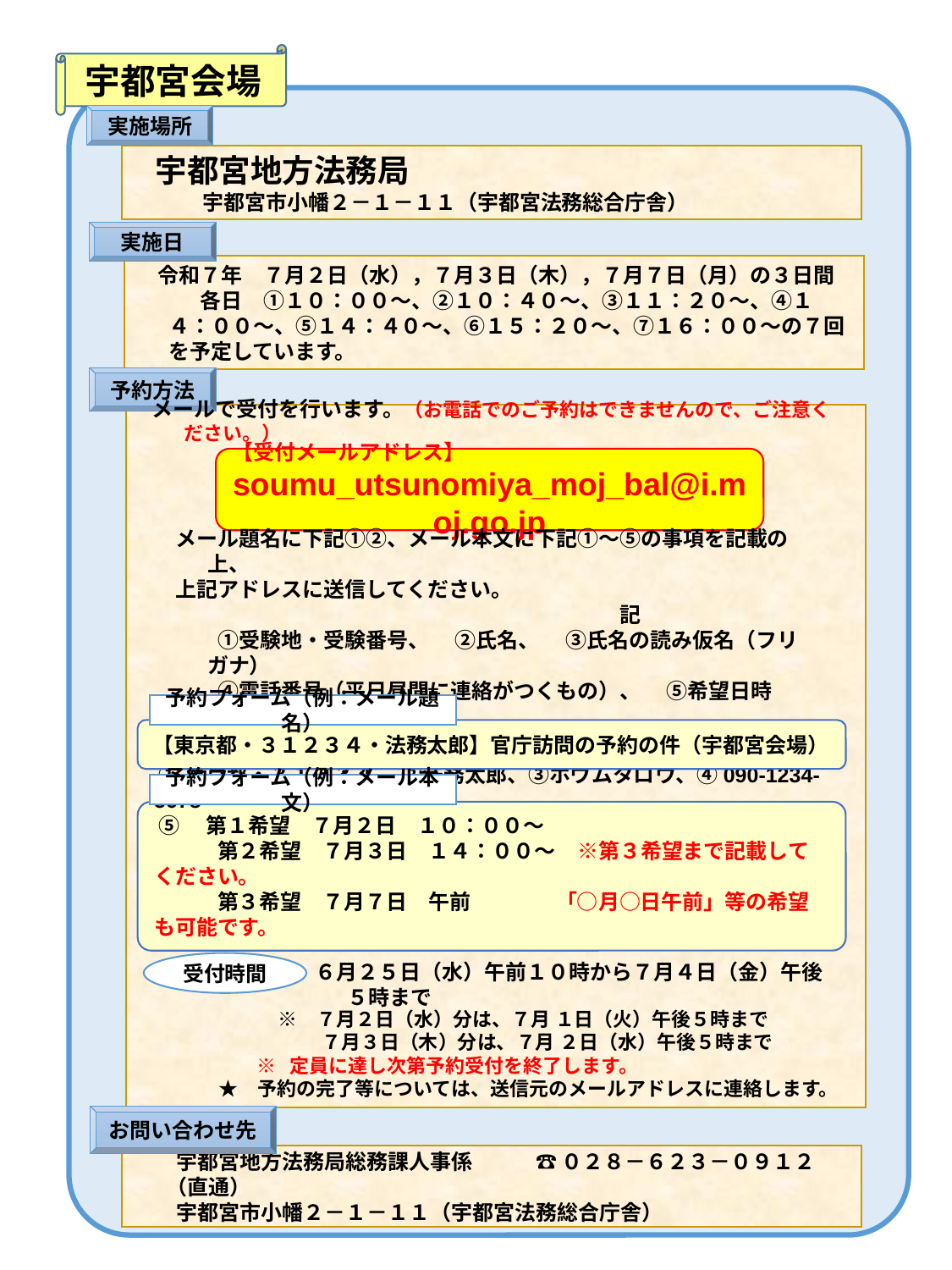

宇都宮会場

実施場所
　宇都宮地方法務局
　　　 宇都宮市小幡２－１－１１（宇都宮法務総合庁舎）
実施日
　令和７年　７月２日（水），７月３日（木），７月７日（月）の３日間
　　　各日　①１０：００～、②１０：４０～、③１１：２０～、④１４：００～、⑤１４：４０～、⑥１５：２０～、⑦１６：００～の７回を予定しています。
予約方法

メールで受付を行います。（お電話でのご予約はできませんので、ご注意ください。）

【受付メールアドレス】
soumu_utsunomiya_moj_bal@i.moj.go.jp
メール題名に下記①②、メール本文に下記①～⑤の事項を記載の上、
上記アドレスに送信してください。
　　　　　　　　　　　　　　　　　　　　　記
　　①受験地・受験番号、 　②氏名、　 ③氏名の読み仮名（フリガナ）
　　④電話番号（平日昼間に連絡がつくもの）、　 ⑤希望日時
予約フォーム（例：メール題名）
【東京都・３１２３４・法務太郎】官庁訪問の予約の件（宇都宮会場）
予約フォーム（例：メール本文）
 ①東京都・３１２３４、 ②法務太郎、③ホウムタロウ、④090-1234-5678
 ⑤　第１希望　７月２日　１０：００～
　　　第２希望　７月３日　１４：００～　※第３希望まで記載してください。
　　　第３希望　７月７日　午前　　　　「○月○日午前」等の希望も可能です。

受付時間
６月２５日（水）午前１０時から７月４日（金）午後５時まで
　　         ※　７月２日（水）分は、７月 １日（火）午後５時まで
　　　　          ７月３日（木）分は、７月 ２日（水）午後５時まで
             ※  定員に達し次第予約受付を終了します。
　★　予約の完了等については、送信元のメールアドレスに連絡します。
お問い合わせ先
　　宇都宮地方法務局総務課人事係　　　☎ ０２８－６２３－０９１２　（直通）
　　宇都宮市小幡２－１－１１（宇都宮法務総合庁舎）